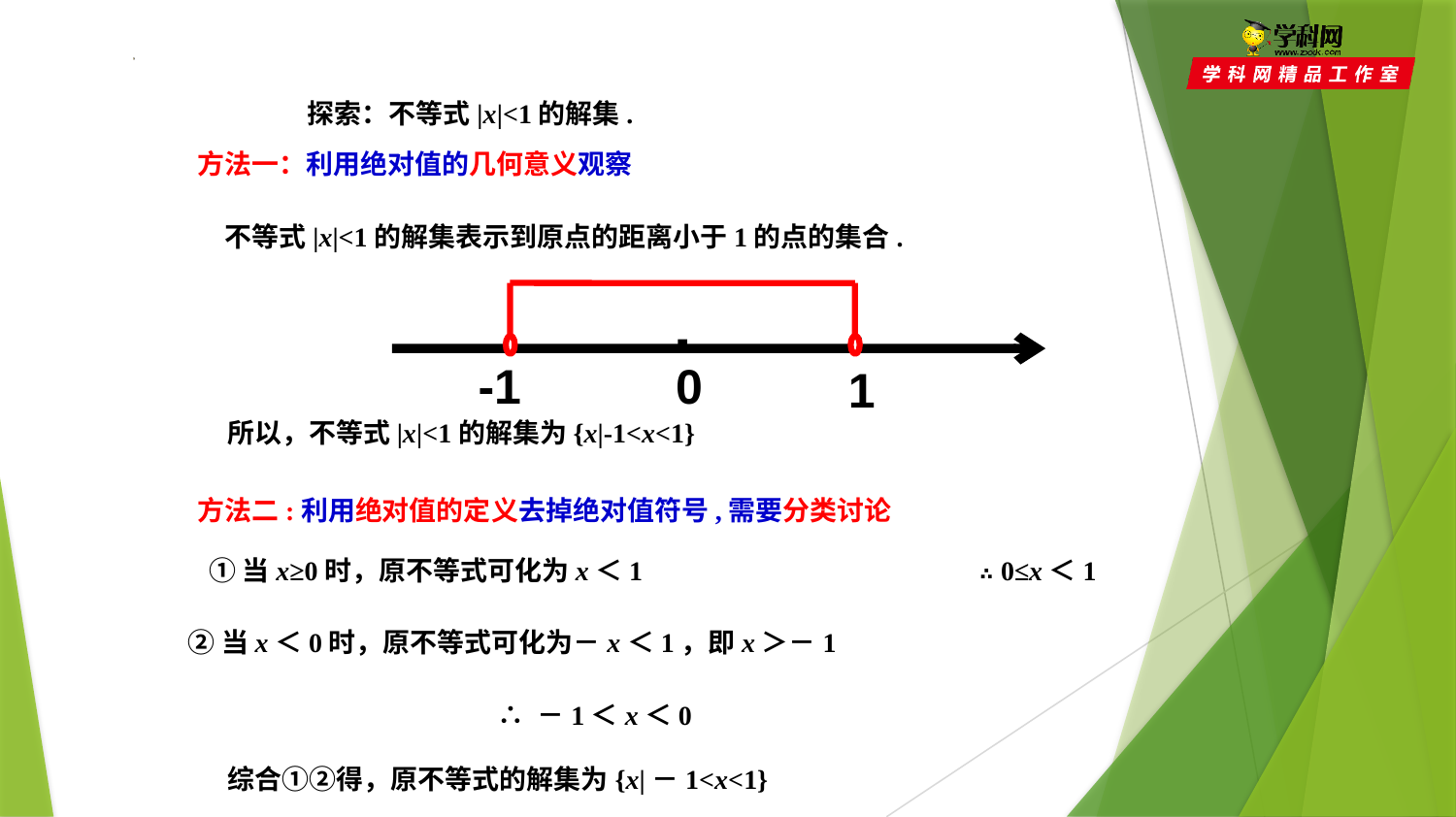

探索：不等式|x|<1的解集.
方法一：利用绝对值的几何意义观察
不等式|x|<1的解集表示到原点的距离小于1的点的集合.

-1
0
1
所以，不等式|x|<1的解集为{x|-1<x<1}
方法二:利用绝对值的定义去掉绝对值符号,需要分类讨论
①当x≥0时，原不等式可化为x＜1
∴ 0≤x＜1
②当x＜0时，原不等式可化为－x＜1，即x＞－1
∴ －1＜x＜0
综合①②得，原不等式的解集为{x|－1<x<1}